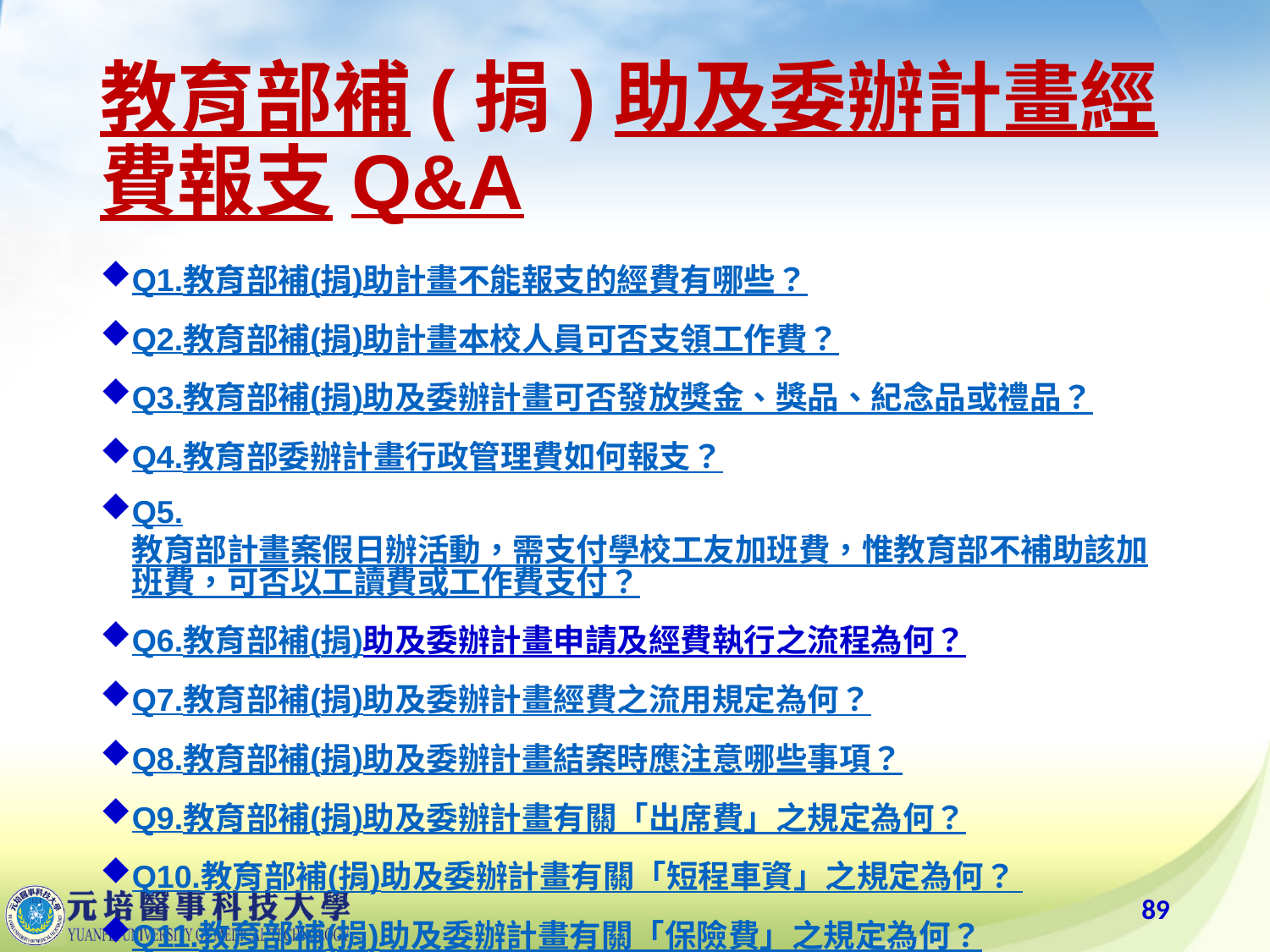

# 教育部補(捐)助及委辦計畫經費報支Q&A
Q1.教育部補(捐)助計畫不能報支的經費有哪些？
Q2.教育部補(捐)助計畫本校人員可否支領工作費？
Q3.教育部補(捐)助及委辦計畫可否發放獎金、獎品、紀念品或禮品？
Q4.教育部委辦計畫行政管理費如何報支？
Q5.教育部計畫案假日辦活動，需支付學校工友加班費，惟教育部不補助該加班費，可否以工讀費或工作費支付？
Q6.教育部補(捐)助及委辦計畫申請及經費執行之流程為何？
Q7.教育部補(捐)助及委辦計畫經費之流用規定為何？
Q8.教育部補(捐)助及委辦計畫結案時應注意哪些事項？
Q9.教育部補(捐)助及委辦計畫有關「出席費」之規定為何？
Q10.教育部補(捐)助及委辦計畫有關「短程車資」之規定為何？
Q11.教育部補(捐)助及委辦計畫有關「保險費」之規定為何？
Q12.教育部補(捐)助及委辦計畫經費可否先行墊付，事後再請領款項？

89